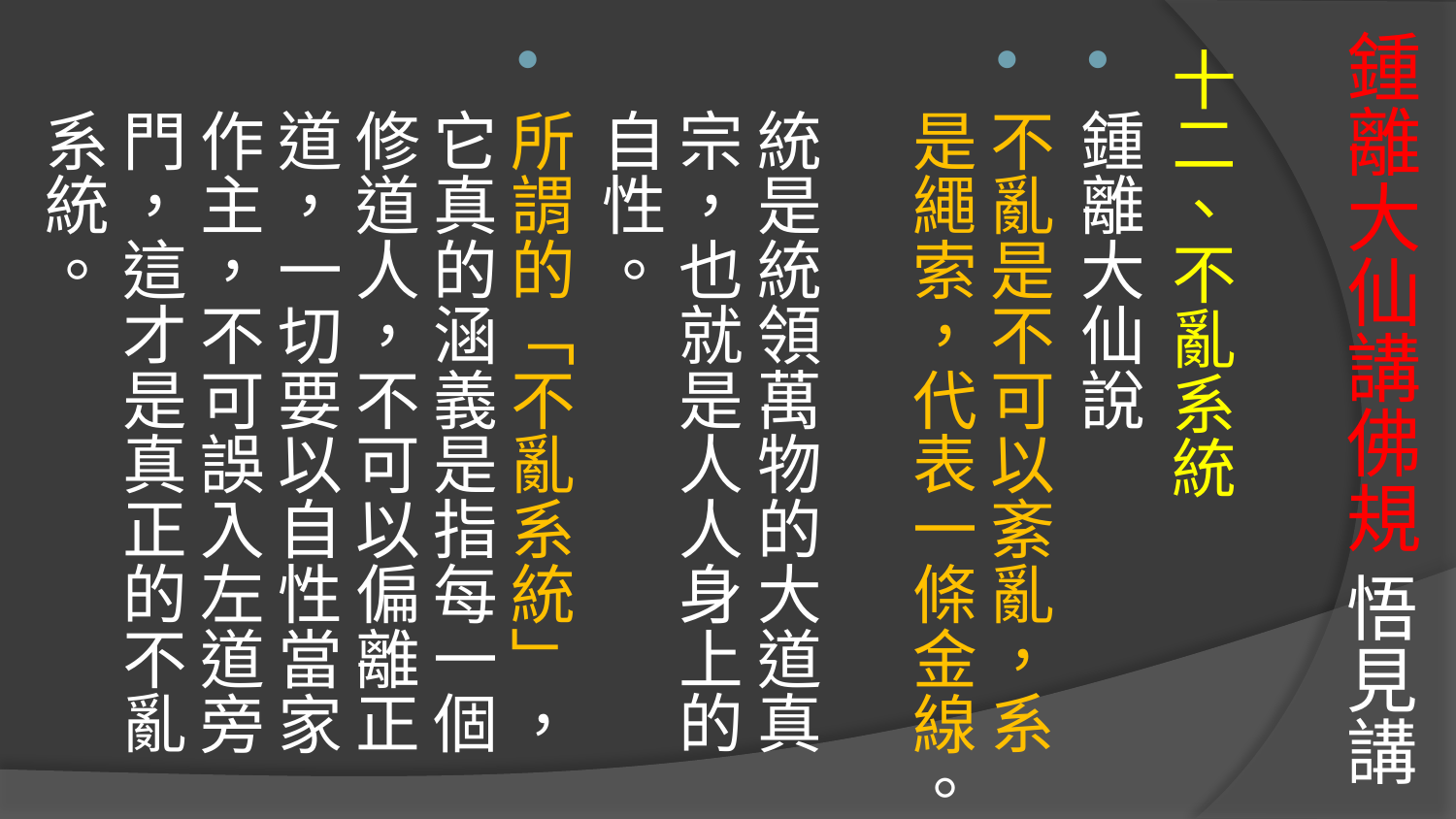

# 鍾離大仙講佛規 悟見講
十二、不亂系統
鍾離大仙說
不亂是不可以紊亂，系是繩索，代表一條金線。
統是統領萬物的大道真宗，也就是人人身上的自性。
所謂的「不亂系統」，它真的涵義是指每一個修道人，不可以偏離正道，一切要以自性當家作主，不可誤入左道旁門，這才是真正的不亂系統。